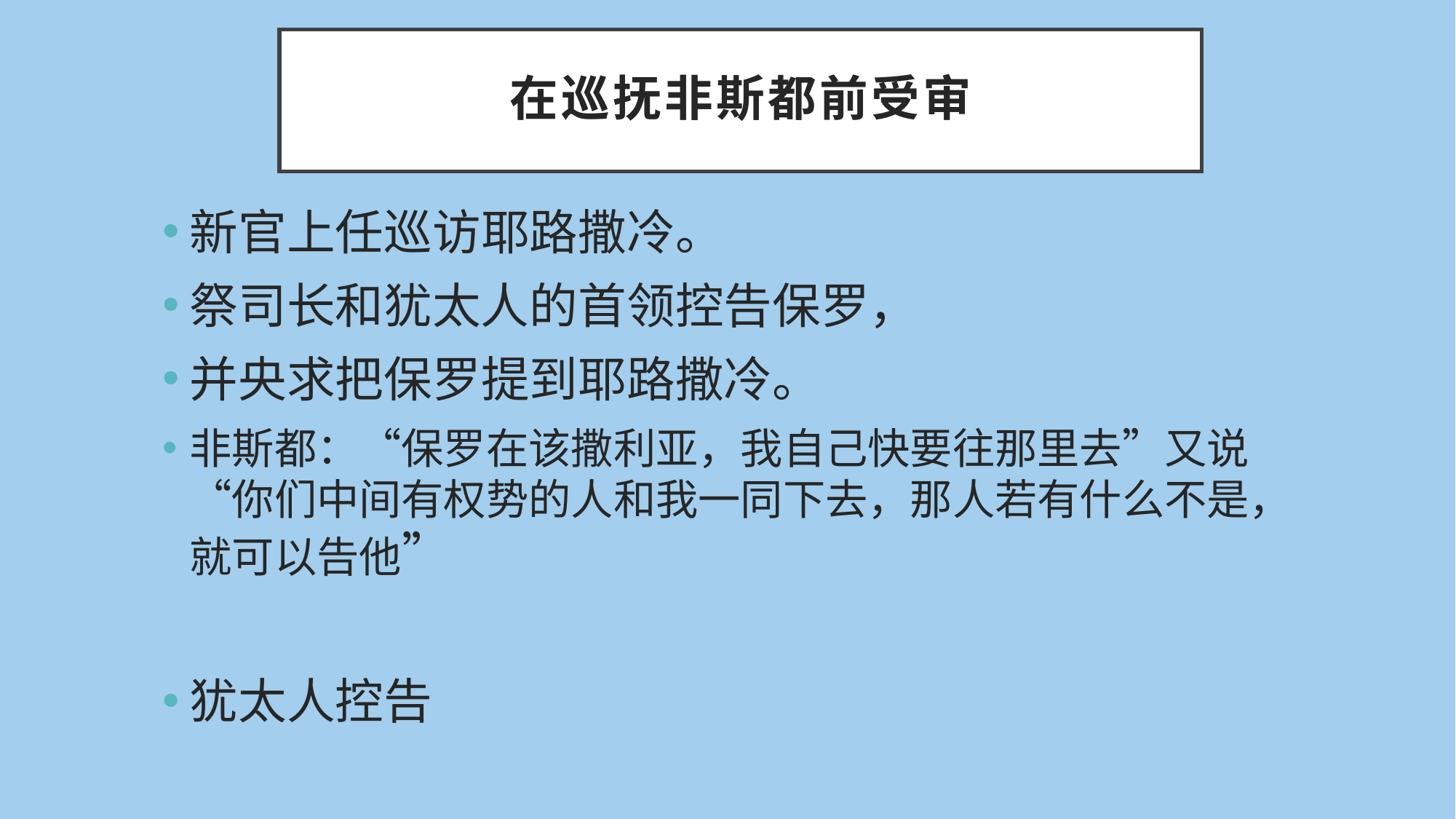

# 在巡抚非斯都前受审
新官上任巡访耶路撒冷。
祭司长和犹太人的首领控告保罗，
并央求把保罗提到耶路撒冷。
非斯都：“保罗在该撒利亚，我自己快要往那里去”又说“你们中间有权势的人和我一同下去，那人若有什么不是，就可以告他”

犹太人控告